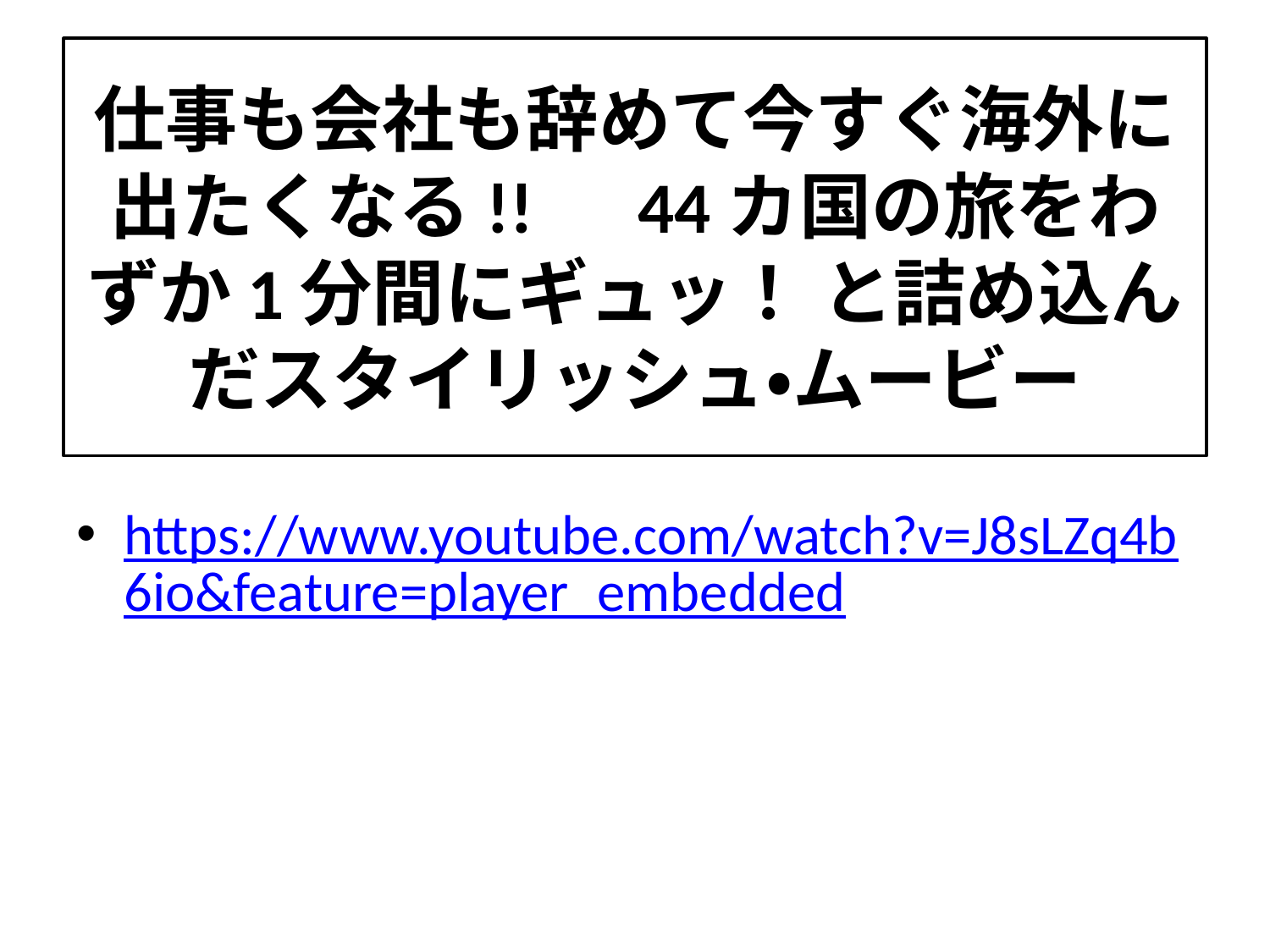

# 仕事も会社も辞めて今すぐ海外に出たくなる!!　44カ国の旅をわずか1分間にギュッ！ と詰め込んだスタイリッシュ・ムービー
https://www.youtube.com/watch?v=J8sLZq4b6io&feature=player_embedded